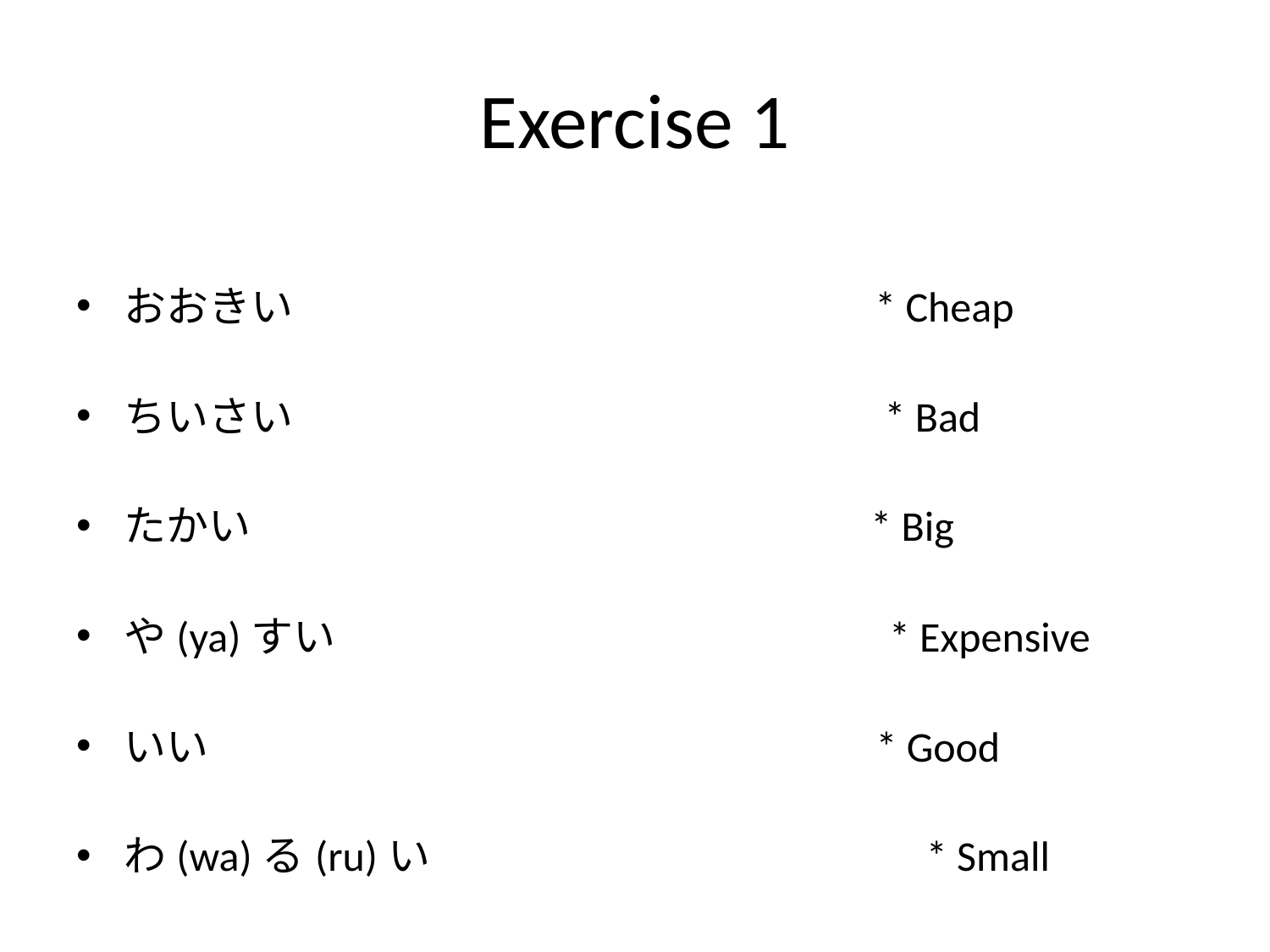

# Exercise 1
おおきい                                                            * Cheap
ちいさい                                                             * Bad
たかい                                                                * Big
や(ya)すい                                                         * Expensive
いい                                                                     * Good
わ(wa)る(ru)い                                                   * Small